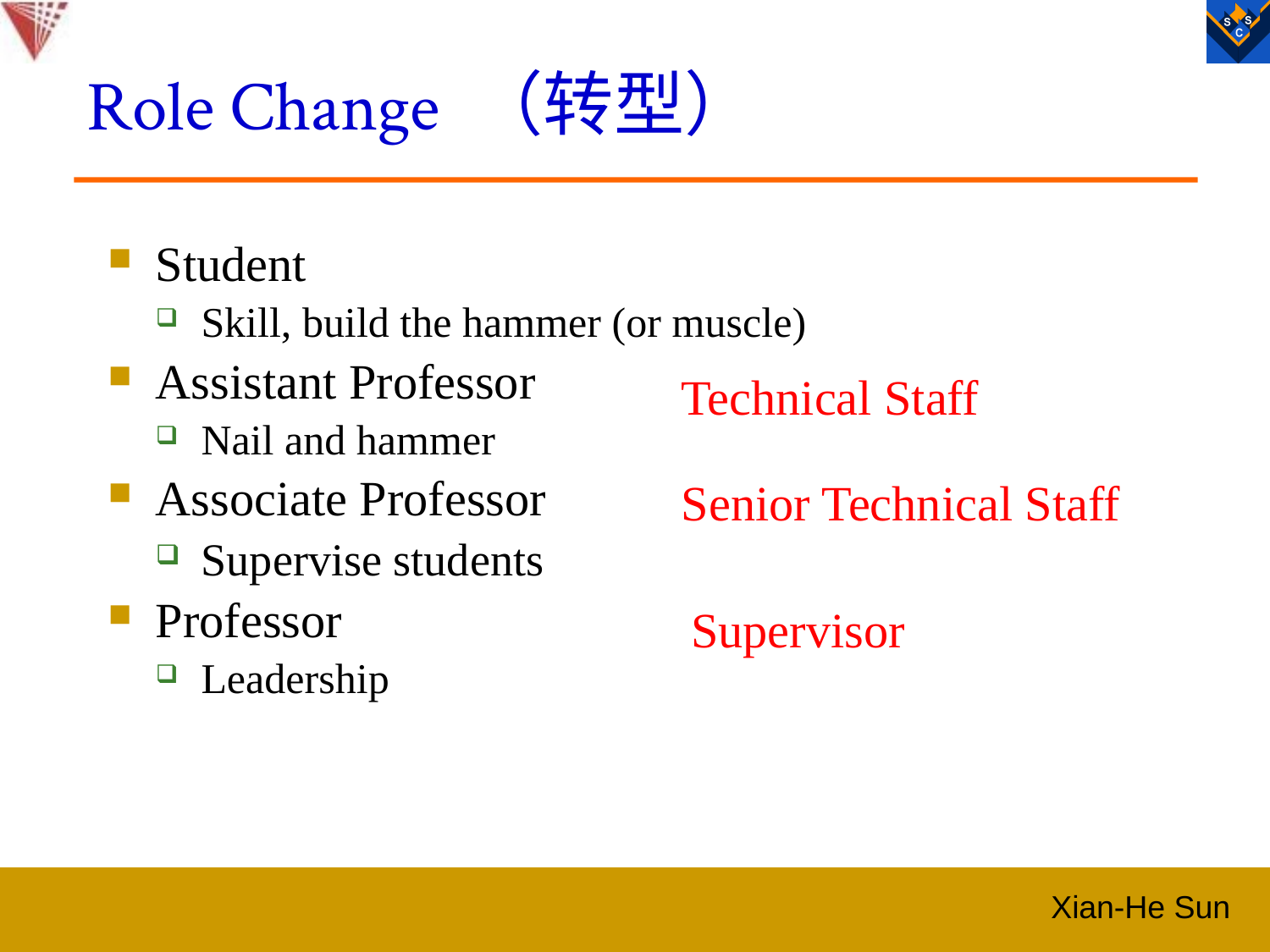

# Role Change （转型）

Student
Skill, build the hammer (or muscle)
Assistant Professor
Nail and hammer
Associate Professor
Supervise students
Professor
Leadership
Technical Staff
Senior Technical Staff
Supervisor
Xian-He Sun